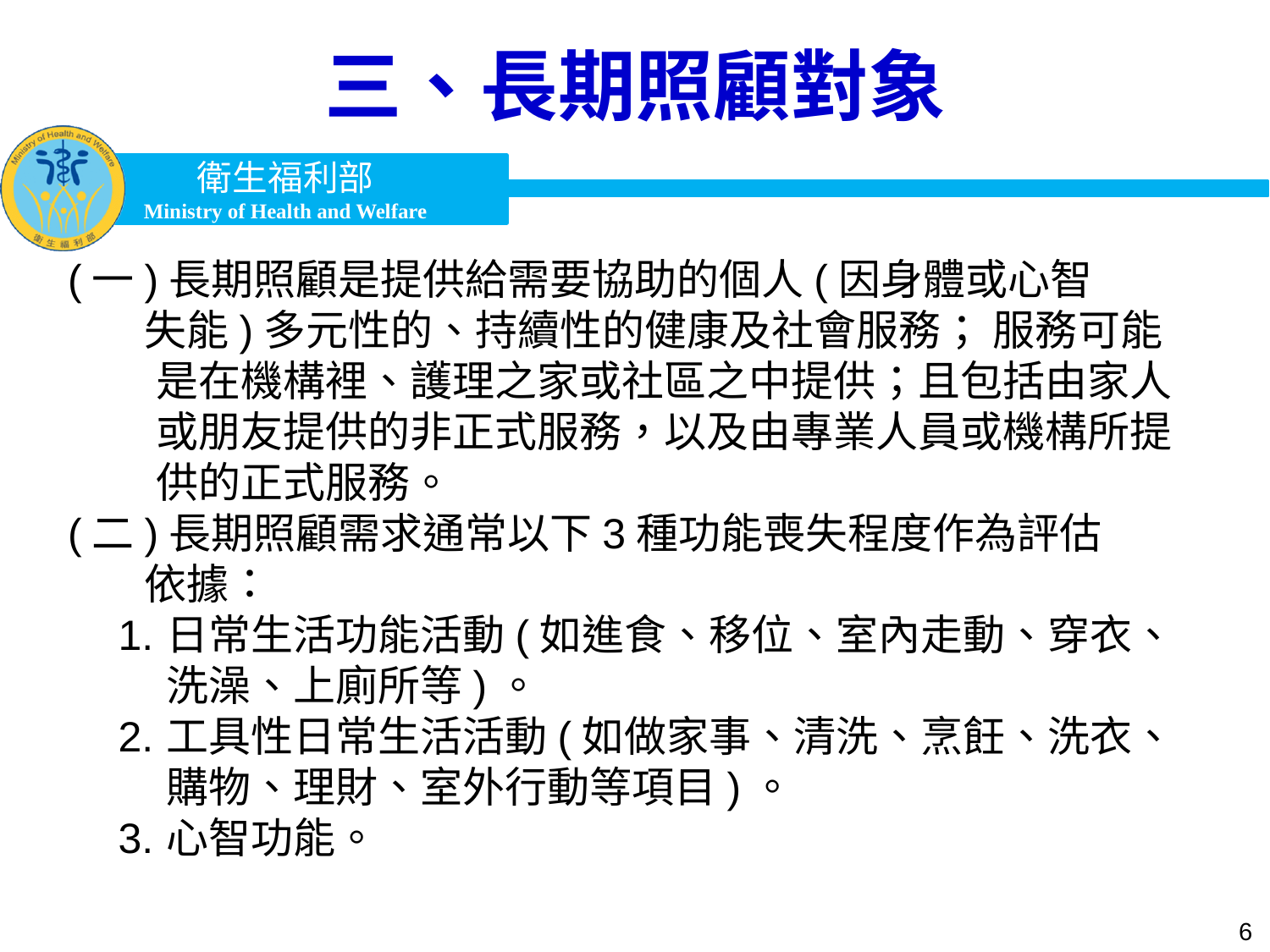

# 三、長期照顧對象
(一)長期照顧是提供給需要協助的個人(因身體或心智
       失能)多元性的、持續性的健康及社會服務； 服務可能是在機構裡、護理之家或社區之中提供；且包括由家人或朋友提供的非正式服務，以及由專業人員或機構所提供的正式服務。
(二)長期照顧需求通常以下3種功能喪失程度作為評估
       依據：
日常生活功能活動(如進食、移位、室內走動、穿衣、洗澡、上廁所等)。
工具性日常生活活動(如做家事、清洗、烹飪、洗衣、購物、理財、室外行動等項目)。
心智功能。

6